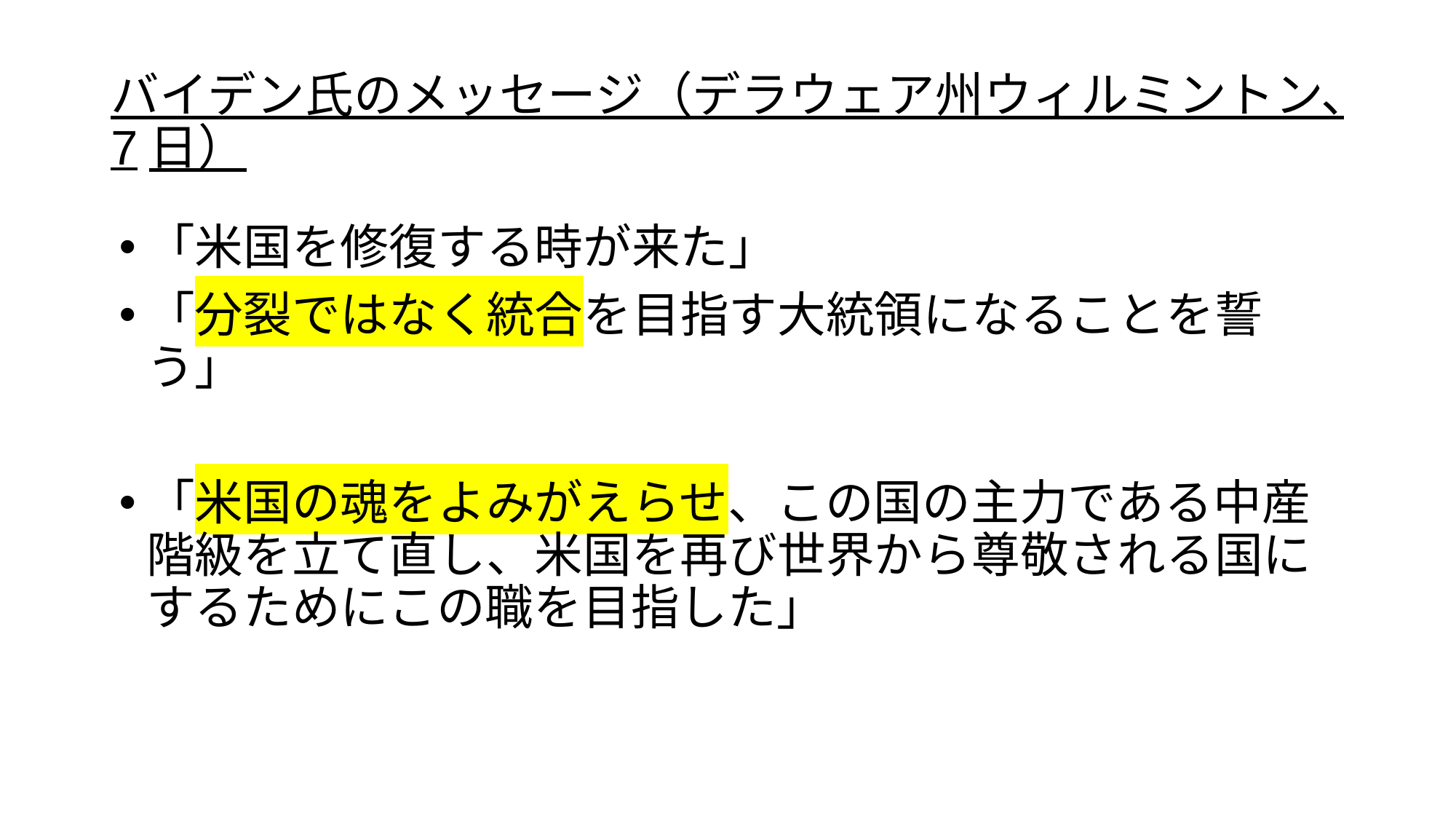

# バイデン氏のメッセージ（デラウェア州ウィルミントン、7日）
「米国を修復する時が来た」
「分裂ではなく統合を目指す大統領になることを誓う」

「米国の魂をよみがえらせ、この国の主力である中産階級を立て直し、米国を再び世界から尊敬される国にするためにこの職を目指した」